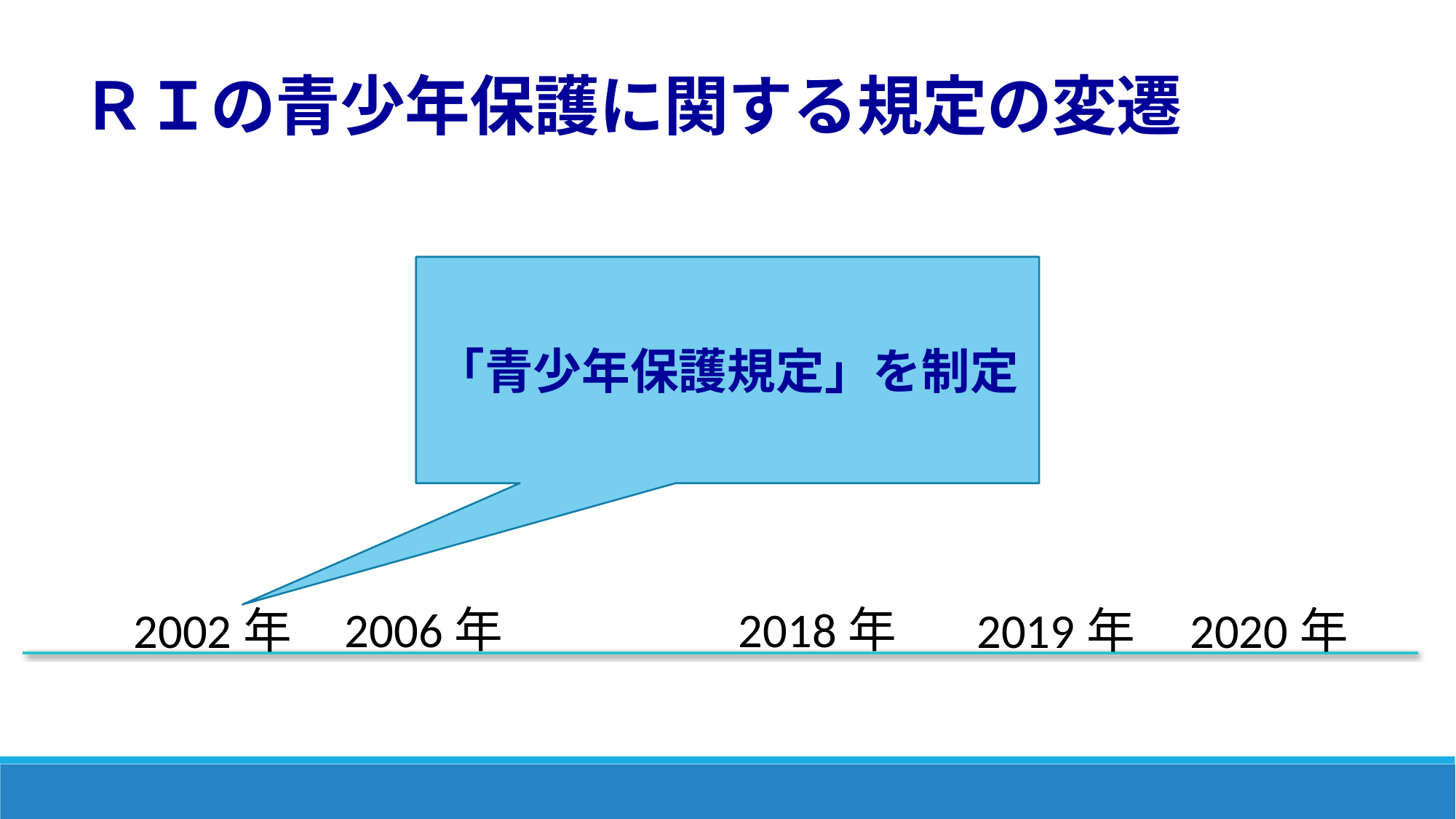

ＲＩの青少年保護に関する規定の変遷
「青少年保護規定」を制定
2018年
2006年
2020年
2002年
2019年